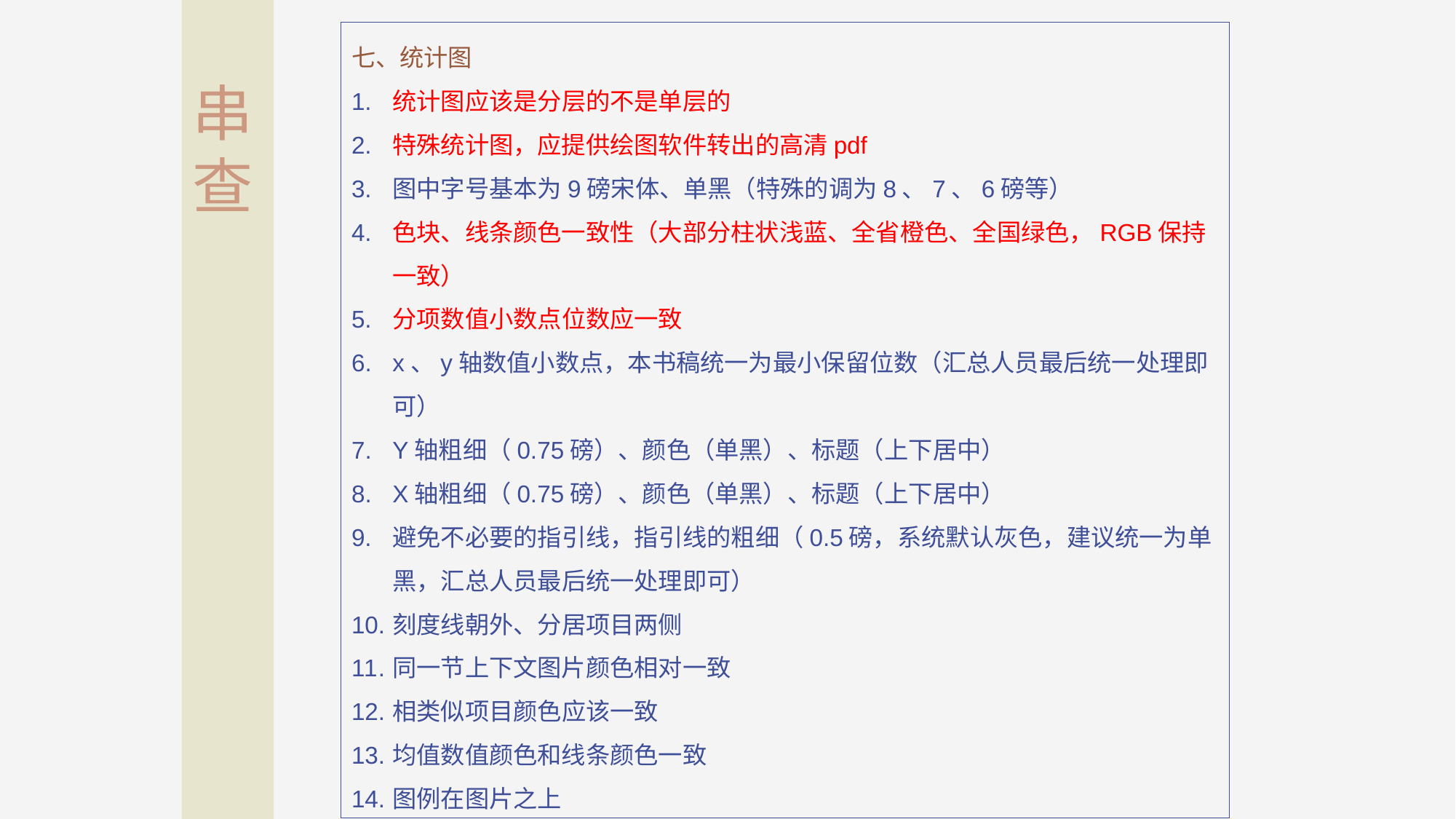

串查
七、统计图
统计图应该是分层的不是单层的
特殊统计图，应提供绘图软件转出的高清pdf
图中字号基本为9磅宋体、单黑（特殊的调为8、7、6磅等）
色块、线条颜色一致性（大部分柱状浅蓝、全省橙色、全国绿色，RGB保持一致）
分项数值小数点位数应一致
x、y轴数值小数点，本书稿统一为最小保留位数（汇总人员最后统一处理即可）
Y轴粗细（0.75磅）、颜色（单黑）、标题（上下居中）
X轴粗细（0.75磅）、颜色（单黑）、标题（上下居中）
避免不必要的指引线，指引线的粗细（0.5磅，系统默认灰色，建议统一为单黑，汇总人员最后统一处理即可）
刻度线朝外、分居项目两侧
同一节上下文图片颜色相对一致
相类似项目颜色应该一致
均值数值颜色和线条颜色一致
图例在图片之上